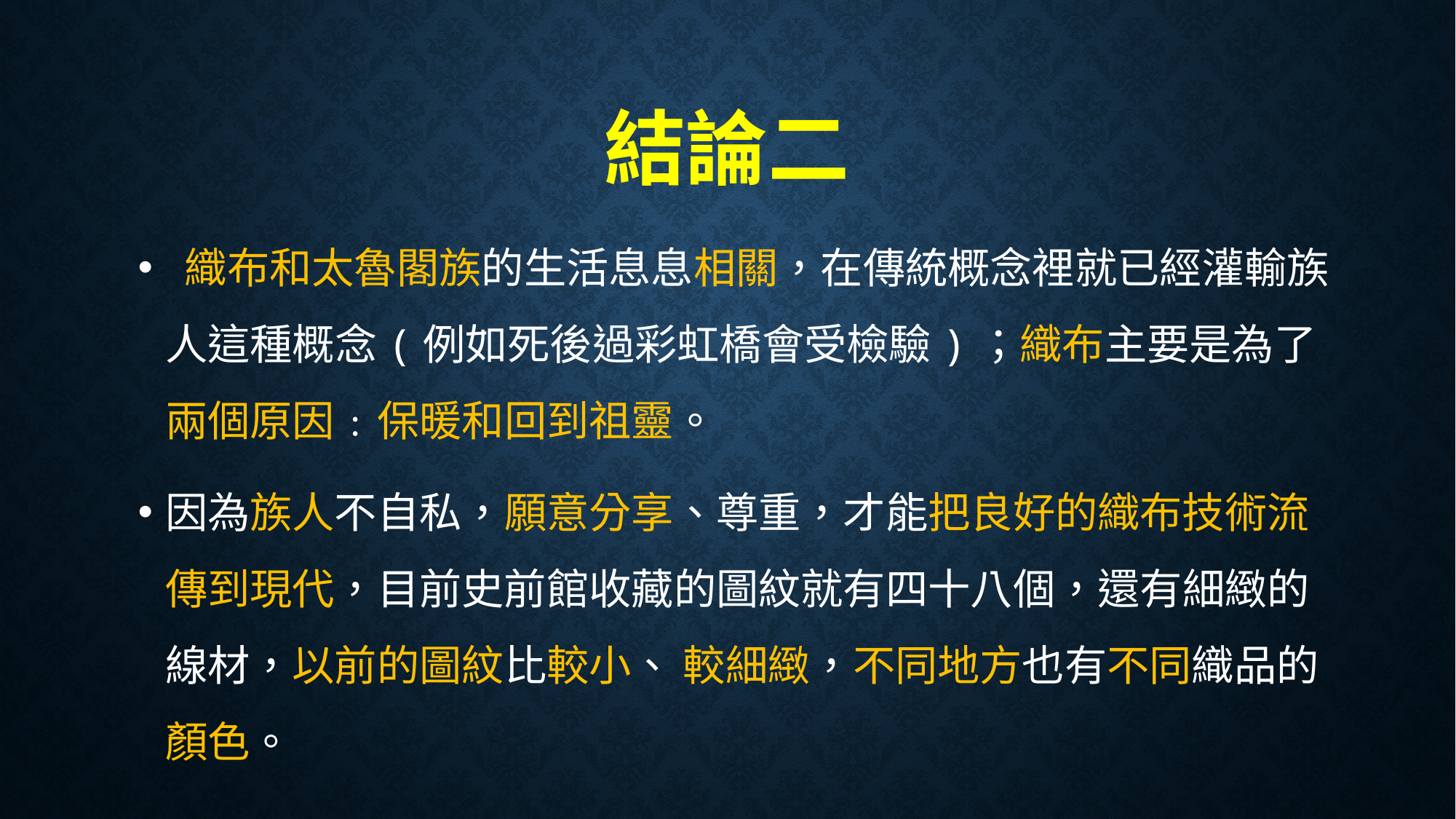

# 結論二
 織布和太魯閣族的生活息息相關，在傳統概念裡就已經灌輸族人這種概念(例如死後過彩虹橋會受檢驗)；織布主要是為了兩個原因﹕保暖和回到祖靈。
因為族人不自私，願意分享、尊重，才能把良好的織布技術流傳到現代，目前史前館收藏的圖紋就有四十八個，還有細緻的線材，以前的圖紋比較小、 較細緻，不同地方也有不同織品的顏色。